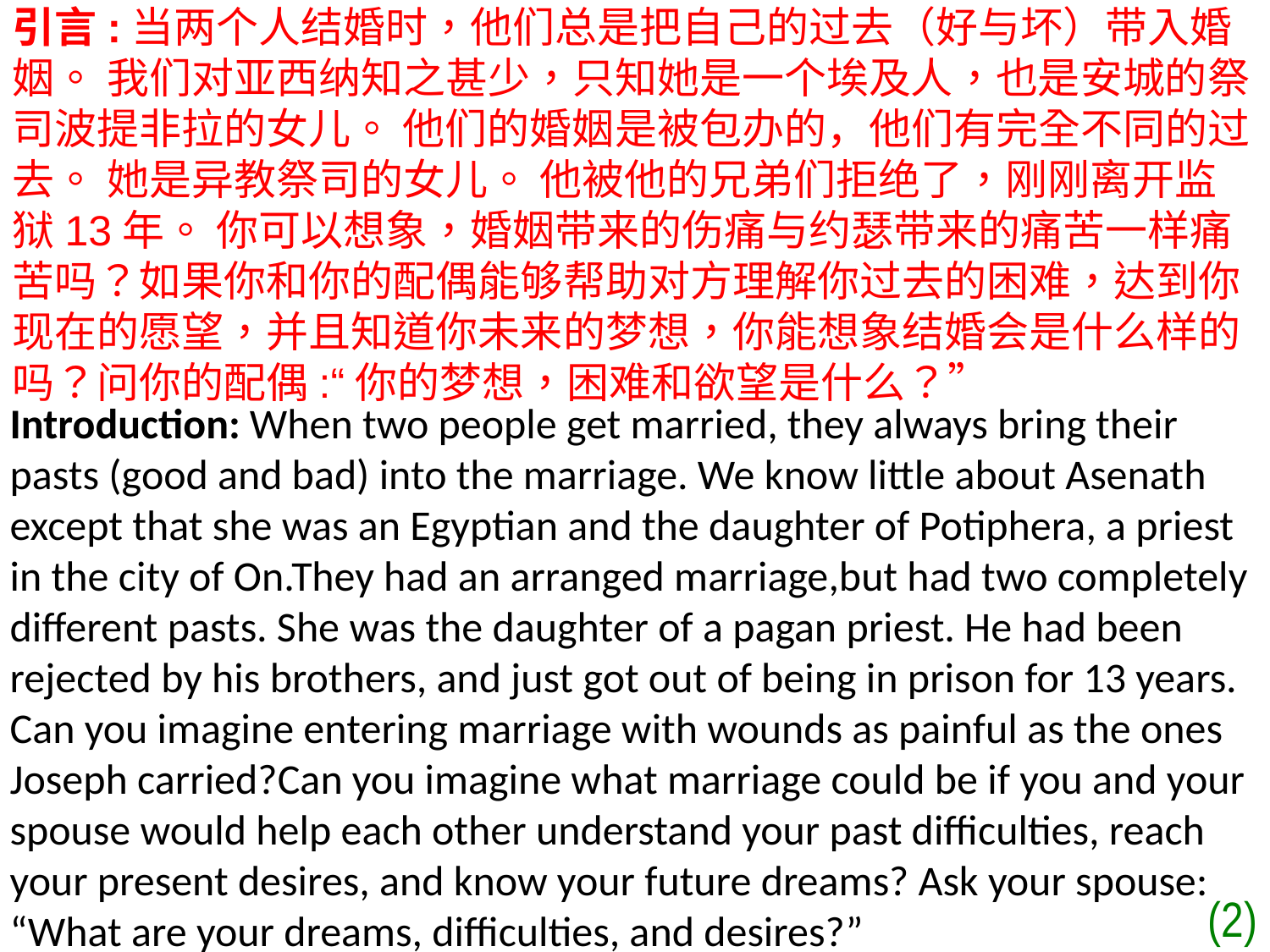

引言:当两个人结婚时，他们总是把自己的过去（好与坏）带入婚姻。 我们对亚西纳知之甚少，只知她是一个埃及人，也是安城的祭司波提非拉的女儿。 他们的婚姻是被包办的，他们有完全不同的过去。 她是异教祭司的女儿。 他被他的兄弟们拒绝了，刚刚离开监狱13年。 你可以想象，婚姻带来的伤痛与约瑟带来的痛苦一样痛苦吗？如果你和你的配偶能够帮助对方理解你过去的困难，达到你现在的愿望，并且知道你未来的梦想，你能想象结婚会是什么样的吗？问你的配偶:“你的梦想，困难和欲望是什么？”
Introduction: When two people get married, they always bring their pasts (good and bad) into the marriage. We know little about Asenath except that she was an Egyptian and the daughter of Potiphera, a priest in the city of On.They had an arranged marriage,but had two completely different pasts. She was the daughter of a pagan priest. He had been rejected by his brothers, and just got out of being in prison for 13 years. Can you imagine entering marriage with wounds as painful as the ones Joseph carried?Can you imagine what marriage could be if you and your spouse would help each other understand your past difficulties, reach your present desires, and know your future dreams? Ask your spouse: “What are your dreams, difficulties, and desires?”
(2)